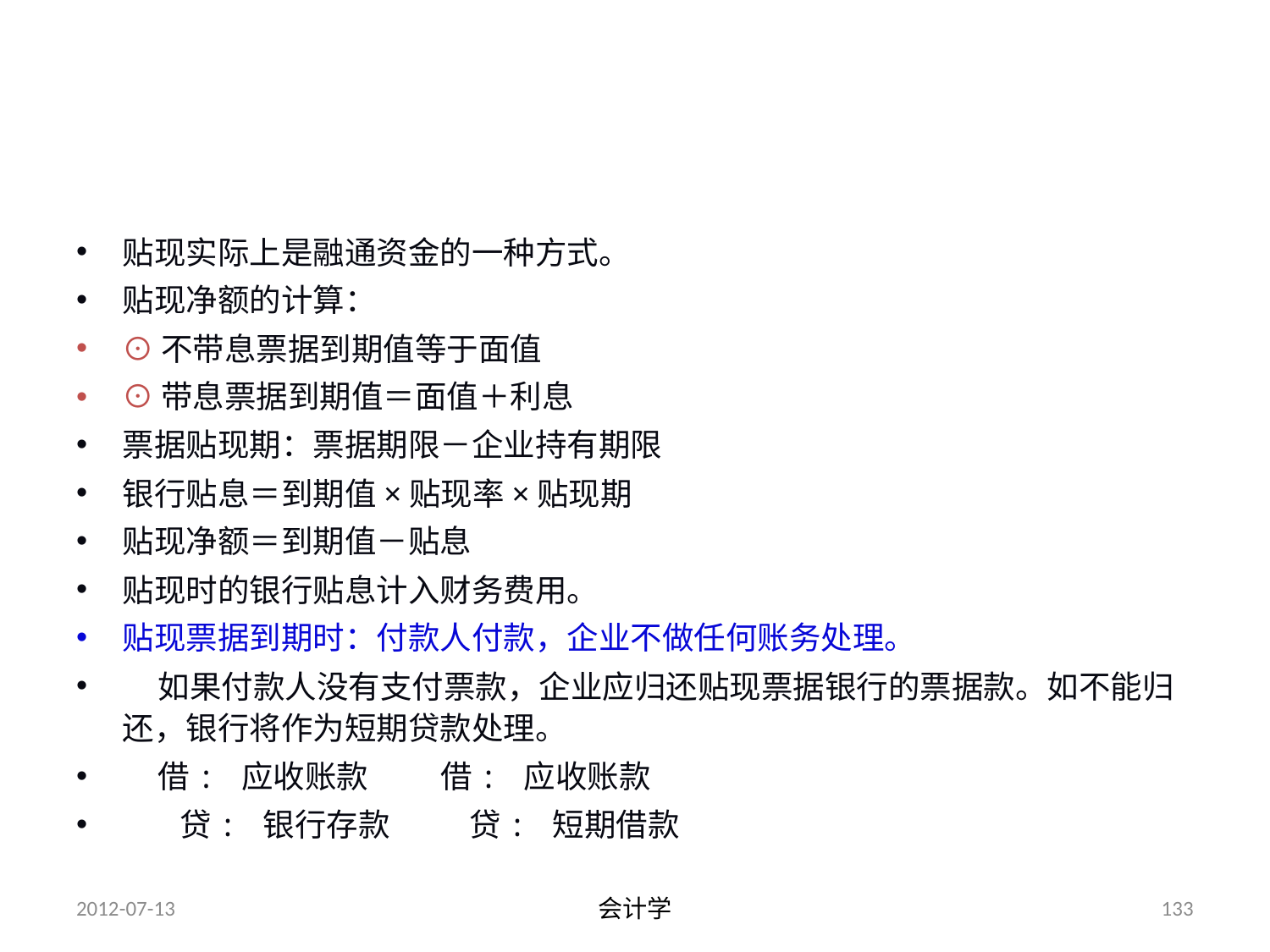

# （三）应收票据贴现的会计处理
贴现实际上是融通资金的一种方式。
贴现净额的计算：
⊙不带息票据到期值等于面值
⊙带息票据到期值＝面值＋利息
票据贴现期：票据期限－企业持有期限
银行贴息＝到期值×贴现率×贴现期
贴现净额＝到期值－贴息
贴现时的银行贴息计入财务费用。
贴现票据到期时：付款人付款，企业不做任何账务处理。
    如果付款人没有支付票款，企业应归还贴现票据银行的票据款。如不能归还，银行将作为短期贷款处理。
    借: 应收账款          借: 应收账款
       贷: 银行存款           贷: 短期借款
2012-07-13
会计学
133